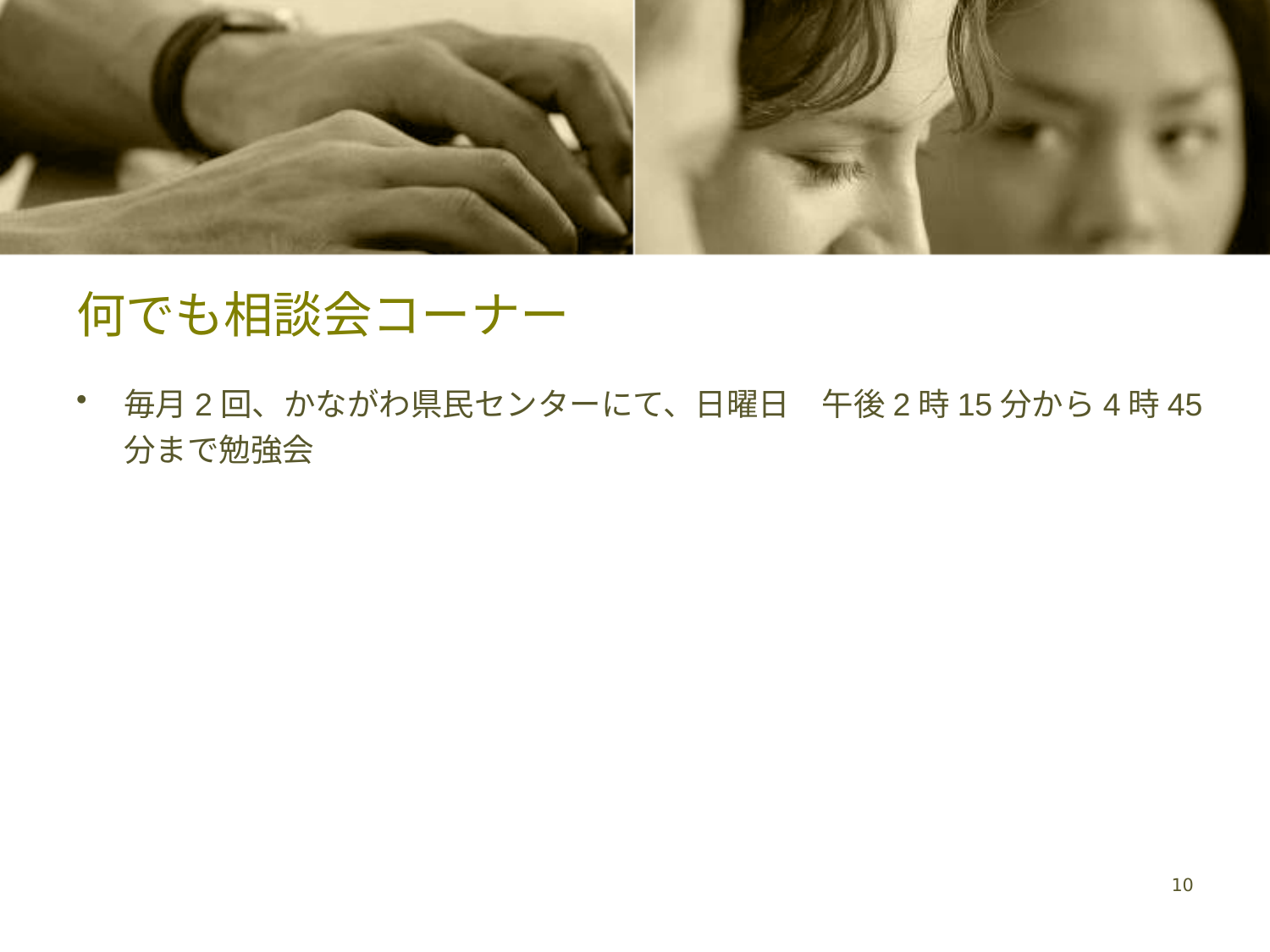

# 何でも相談会コーナー
毎月2回、かながわ県民センターにて、日曜日　午後2時15分から4時45分まで勉強会

10